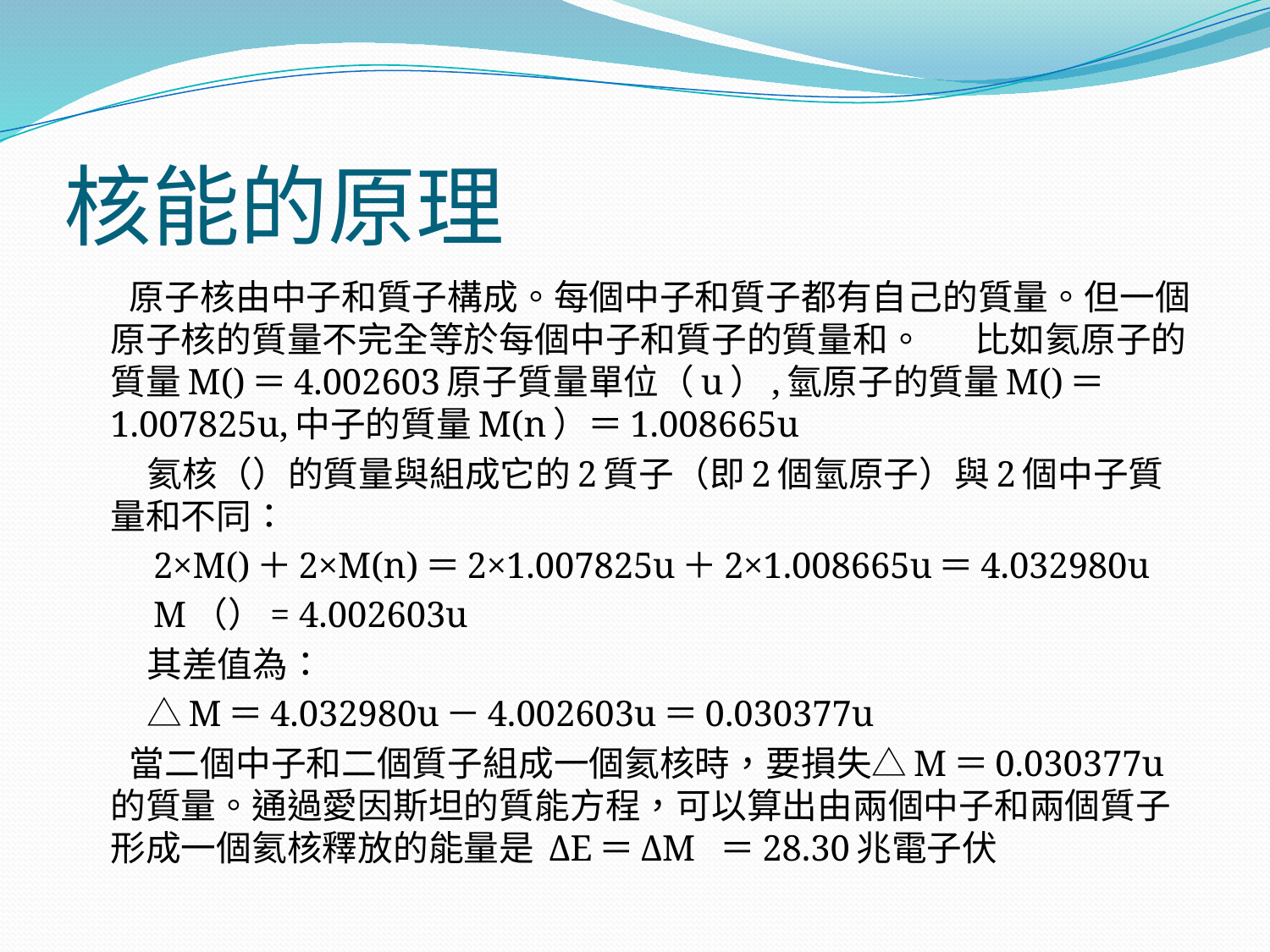

# 核能的原理
      原子核由中子和質子構成。每個中子和質子都有自己的質量。但一個原子核的質量不完全等於每個中子和質子的質量和。 　 比如氦原子的質量M()＝4.002603原子質量單位（u）,氫原子的質量M()＝1.007825u,中子的質量M(n）＝1.008665u
　　氦核（）的質量與組成它的2質子（即2個氫原子）與2個中子質量和不同：
　　2×M()＋2×M(n)＝2×1.007825u＋2×1.008665u＝4.032980u
　　M（）= 4.002603u
　　其差值為：
　　△M＝4.032980u－4.002603u＝0.030377u
      當二個中子和二個質子組成一個氦核時，要損失△M＝0.030377u的質量。通過愛因斯坦的質能方程，可以算出由兩個中子和兩個質子形成一個氦核釋放的能量是 ΔE＝ΔM  ＝28.30兆電子伏